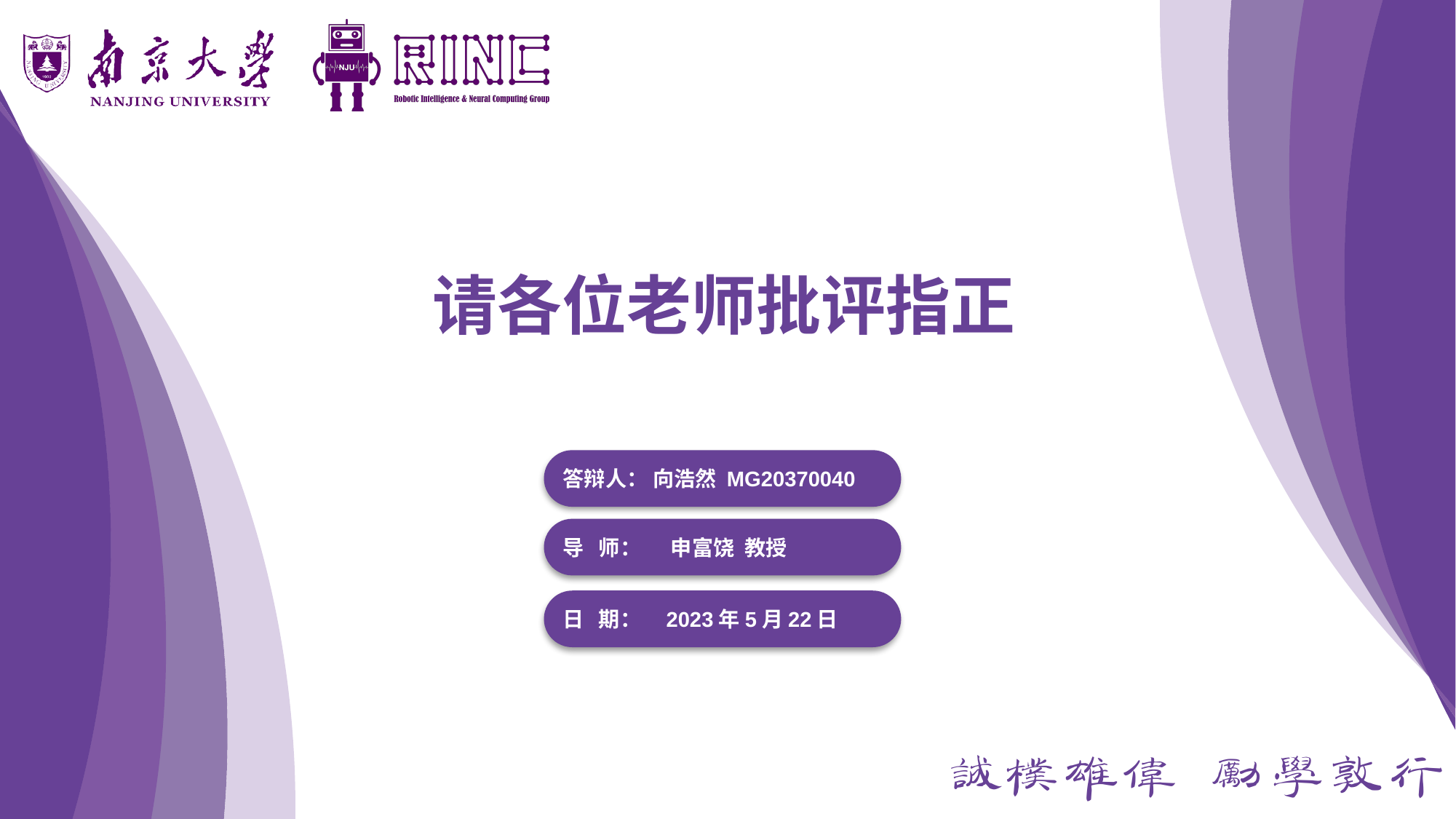

请各位老师批评指正
答辩人： 向浩然 MG20370040
导   师：      申富饶  教授
日   期：    2023年5月22日